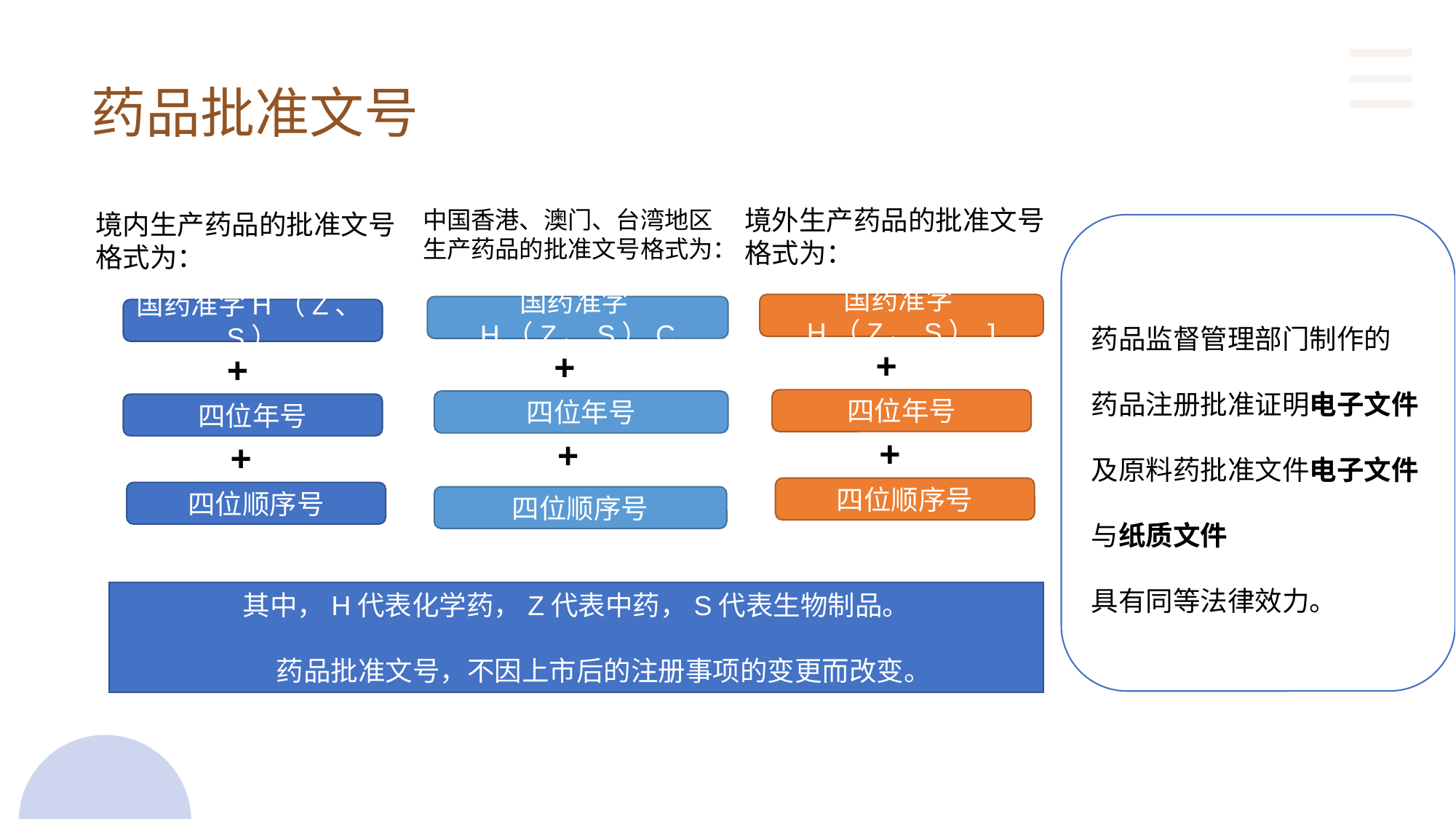

药品批准文号
境外生产药品的批准文号格式为：
中国香港、澳门、台湾地区生产药品的批准文号格式为：
境内生产药品的批准文号格式为：
药品监督管理部门制作的
药品注册批准证明电子文件
及原料药批准文件电子文件与纸质文件
具有同等法律效力。
国药准字H（Z、S）J
国药准字H（Z、S）C
国药准字H（Z、S）
+
+
+
四位年号
四位年号
四位年号
+
+
+
四位顺序号
四位顺序号
四位顺序号
其中，H代表化学药，Z代表中药，S代表生物制品。

　　药品批准文号，不因上市后的注册事项的变更而改变。